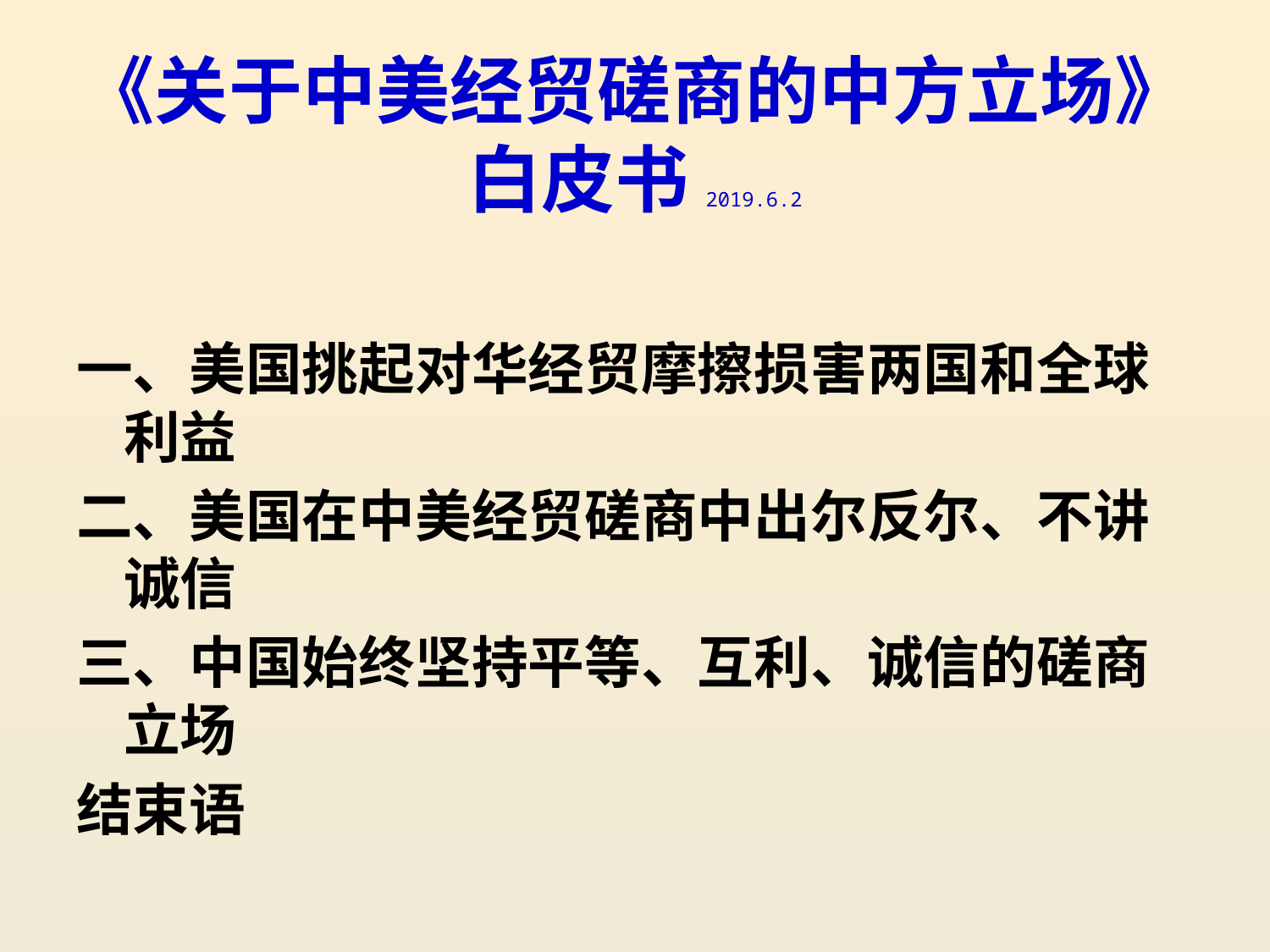

# 《关于中美经贸磋商的中方立场》白皮书2019.6.2
一、美国挑起对华经贸摩擦损害两国和全球利益
二、美国在中美经贸磋商中出尔反尔、不讲诚信
三、中国始终坚持平等、互利、诚信的磋商立场
结束语